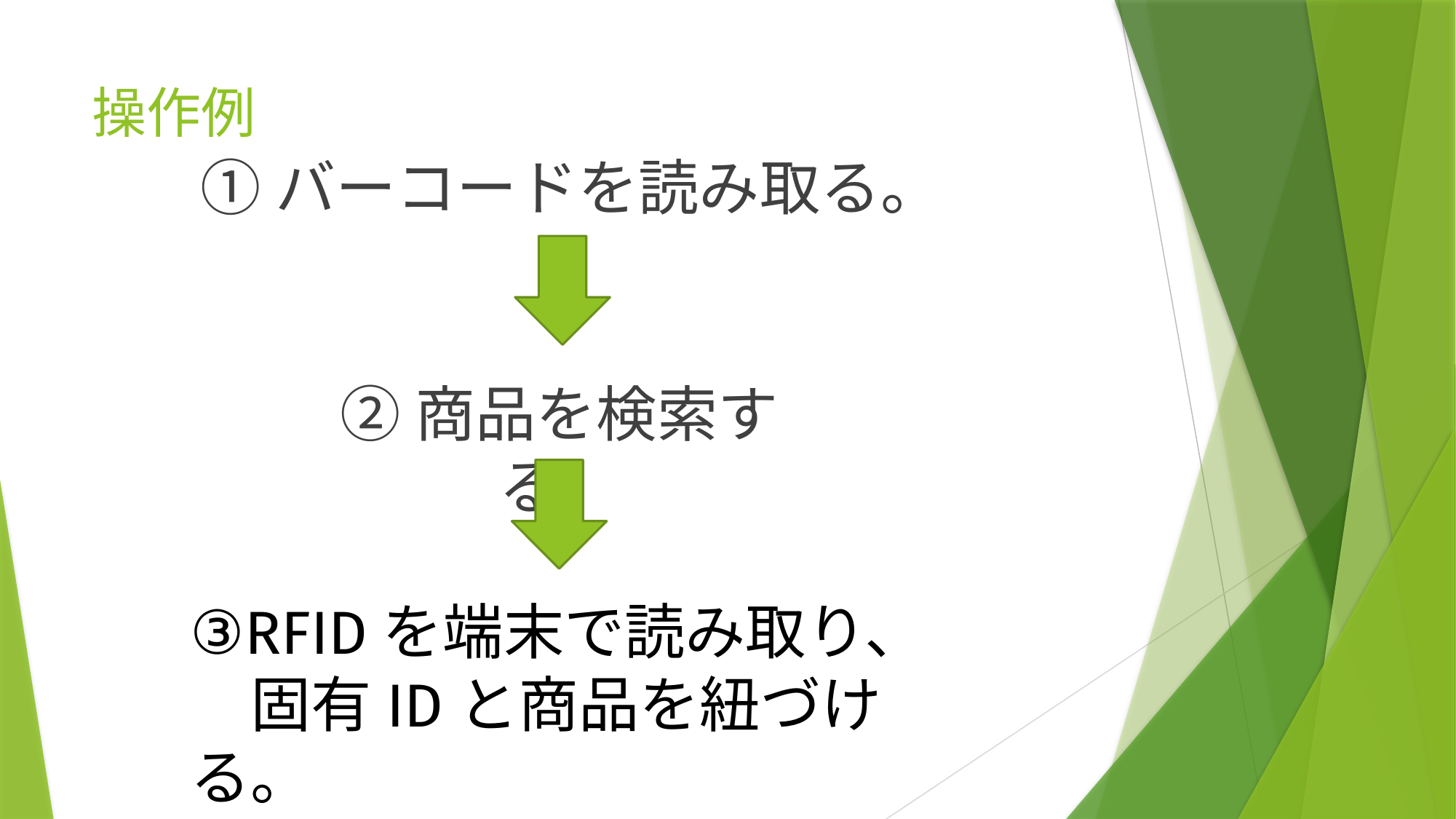

# 操作例
①バーコードを読み取る。

②商品を検索する。

③RFIDを端末で読み取り、
　固有IDと商品を紐づける。